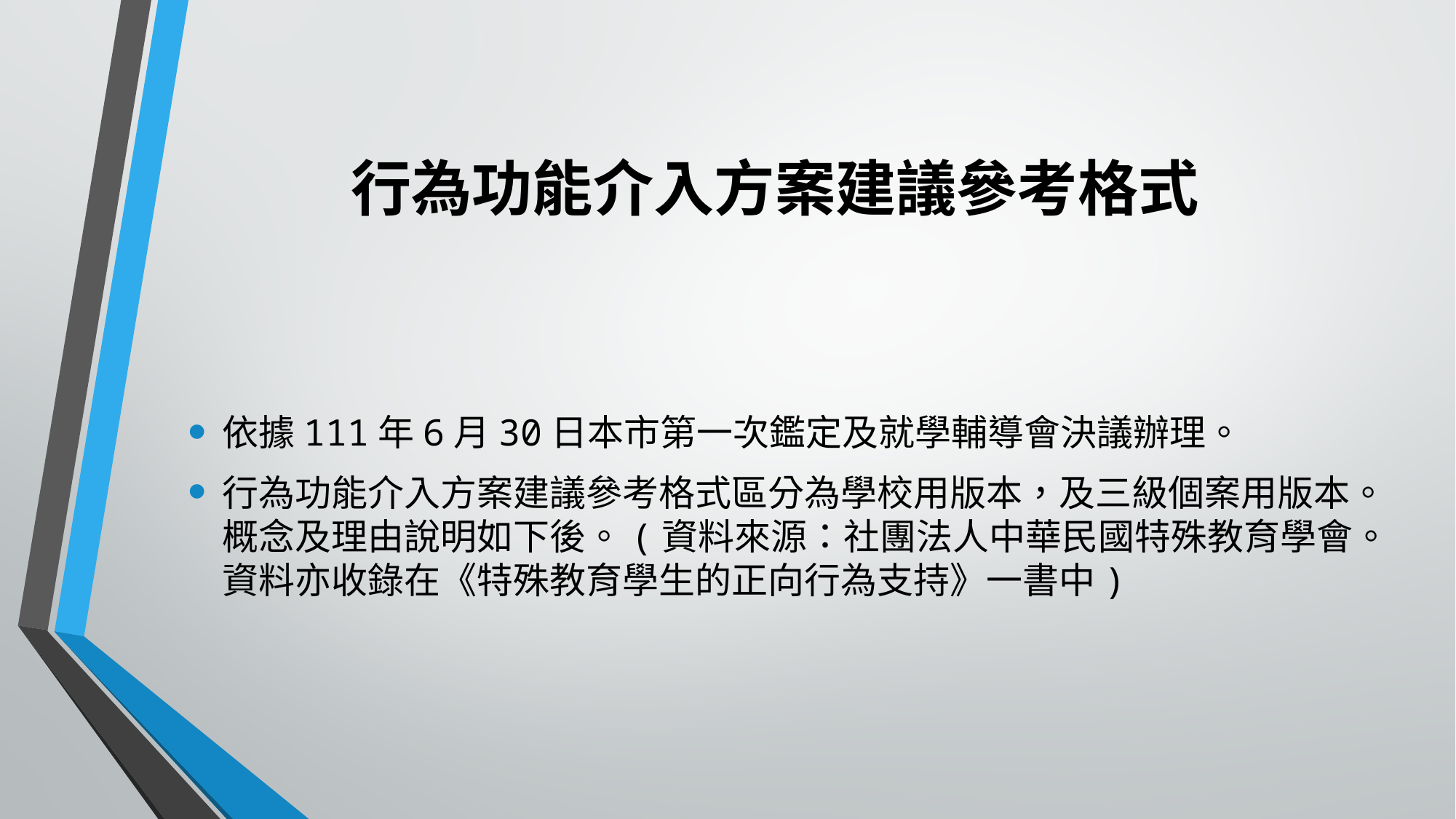

# 行為功能介入方案建議參考格式
依據111年6月30日本市第一次鑑定及就學輔導會決議辦理。
行為功能介入方案建議參考格式區分為學校用版本，及三級個案用版本。概念及理由說明如下後。(資料來源：社團法人中華民國特殊教育學會。資料亦收錄在《特殊教育學生的正向行為支持》一書中)